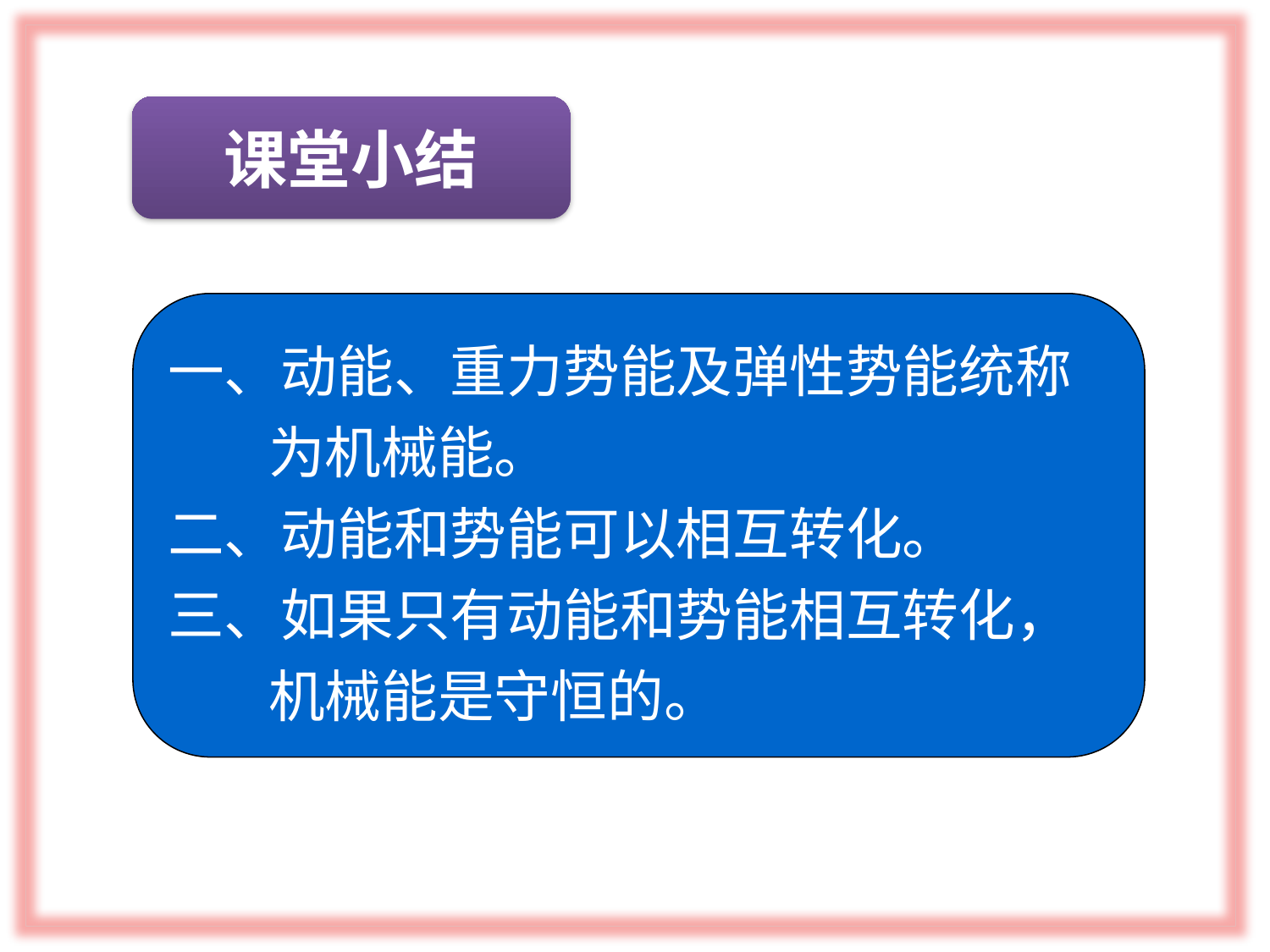

课堂小结
一、动能、重力势能及弹性势能统称为机械能。
二、动能和势能可以相互转化。
三、如果只有动能和势能相互转化，机械能是守恒的。